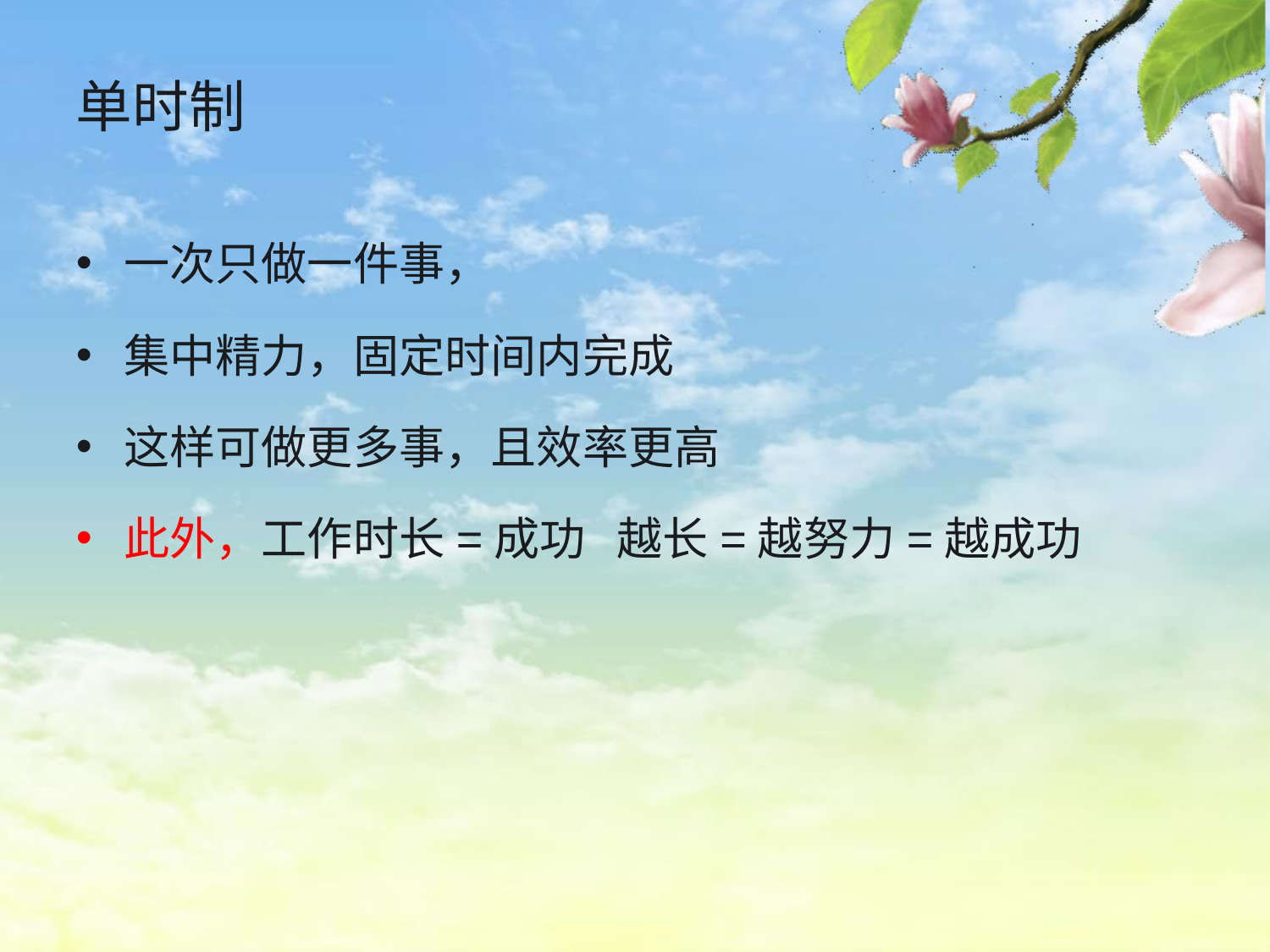

# 单时制
一次只做一件事，
集中精力，固定时间内完成
这样可做更多事，且效率更高
此外，工作时长=成功   越长=越努力=越成功